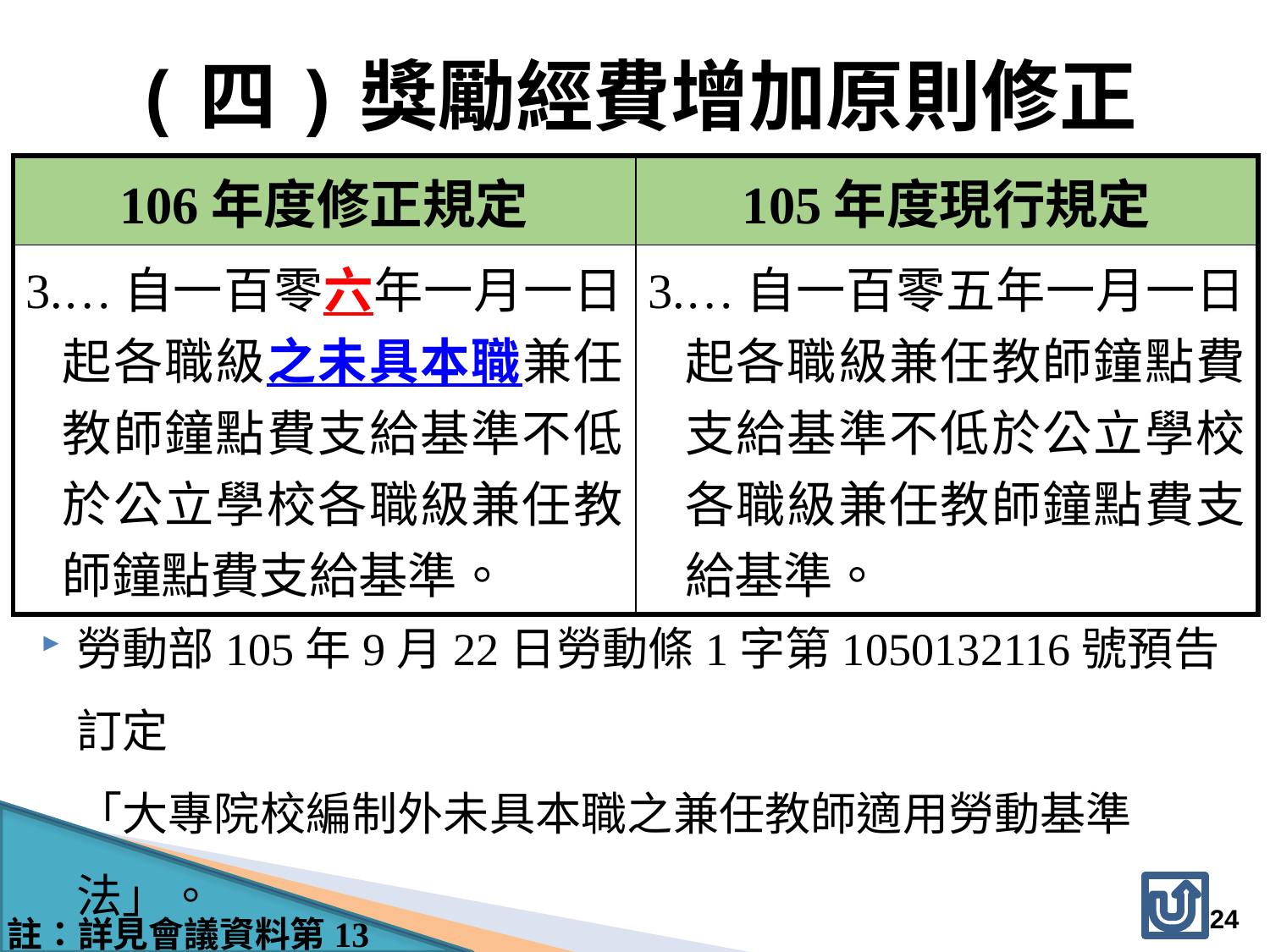

(四)獎勵經費增加原則修正
| 106年度修正規定 | 105年度現行規定 |
| --- | --- |
| 3.…自一百零六年一月一日起各職級之未具本職兼任教師鐘點費支給基準不低於公立學校各職級兼任教師鐘點費支給基準。 | 3.…自一百零五年一月一日起各職級兼任教師鐘點費支給基準不低於公立學校各職級兼任教師鐘點費支給基準。 |
勞動部105年9月22日勞動條1字第1050132116號預告訂定
「大專院校編制外未具本職之兼任教師適用勞動基準法」。

24
註：詳見會議資料第13頁